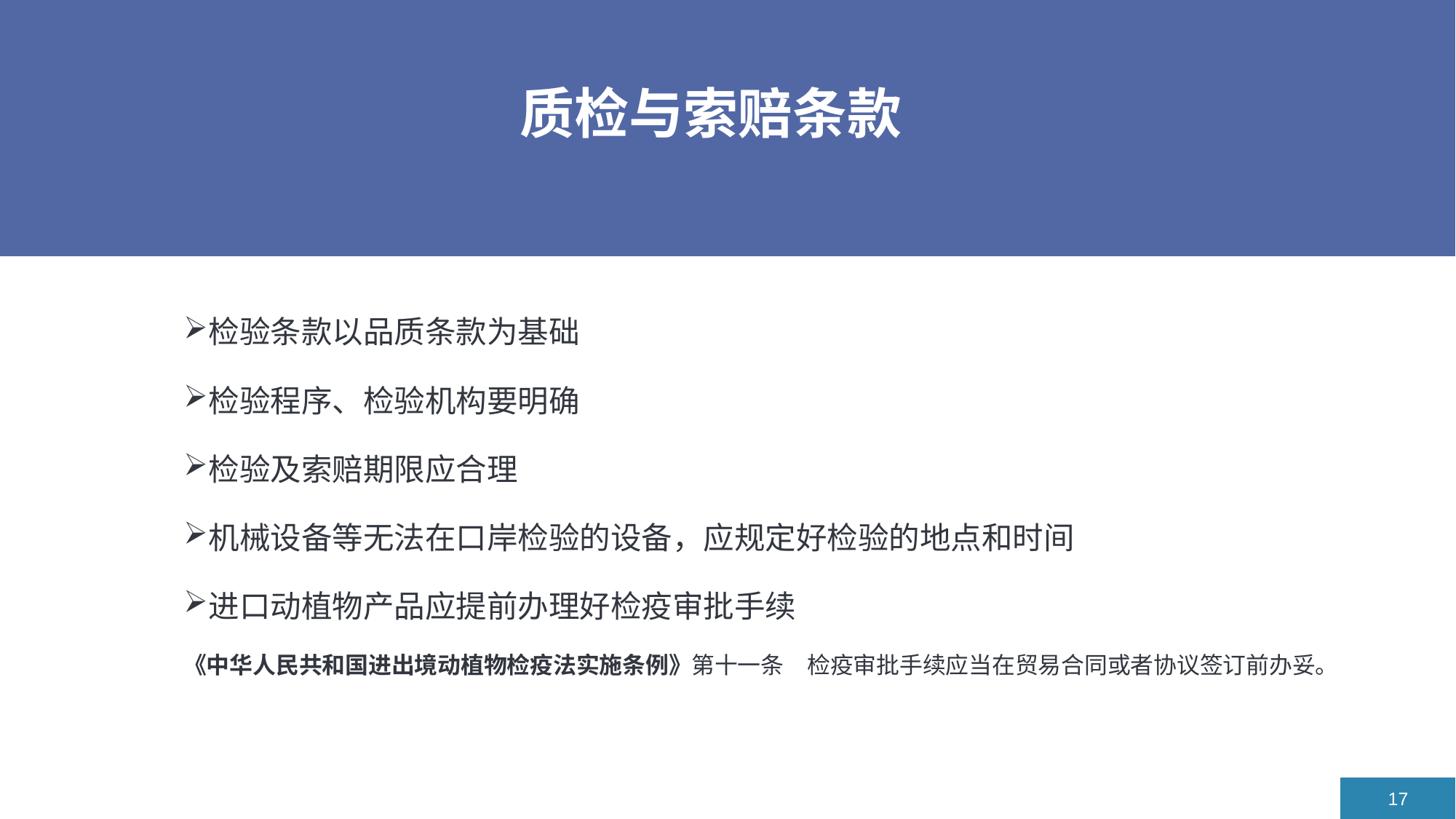

# 质检与索赔条款
检验条款以品质条款为基础
检验程序、检验机构要明确
检验及索赔期限应合理
机械设备等无法在口岸检验的设备，应规定好检验的地点和时间
进口动植物产品应提前办理好检疫审批手续
《中华人民共和国进出境动植物检疫法实施条例》第十一条　检疫审批手续应当在贸易合同或者协议签订前办妥。

17